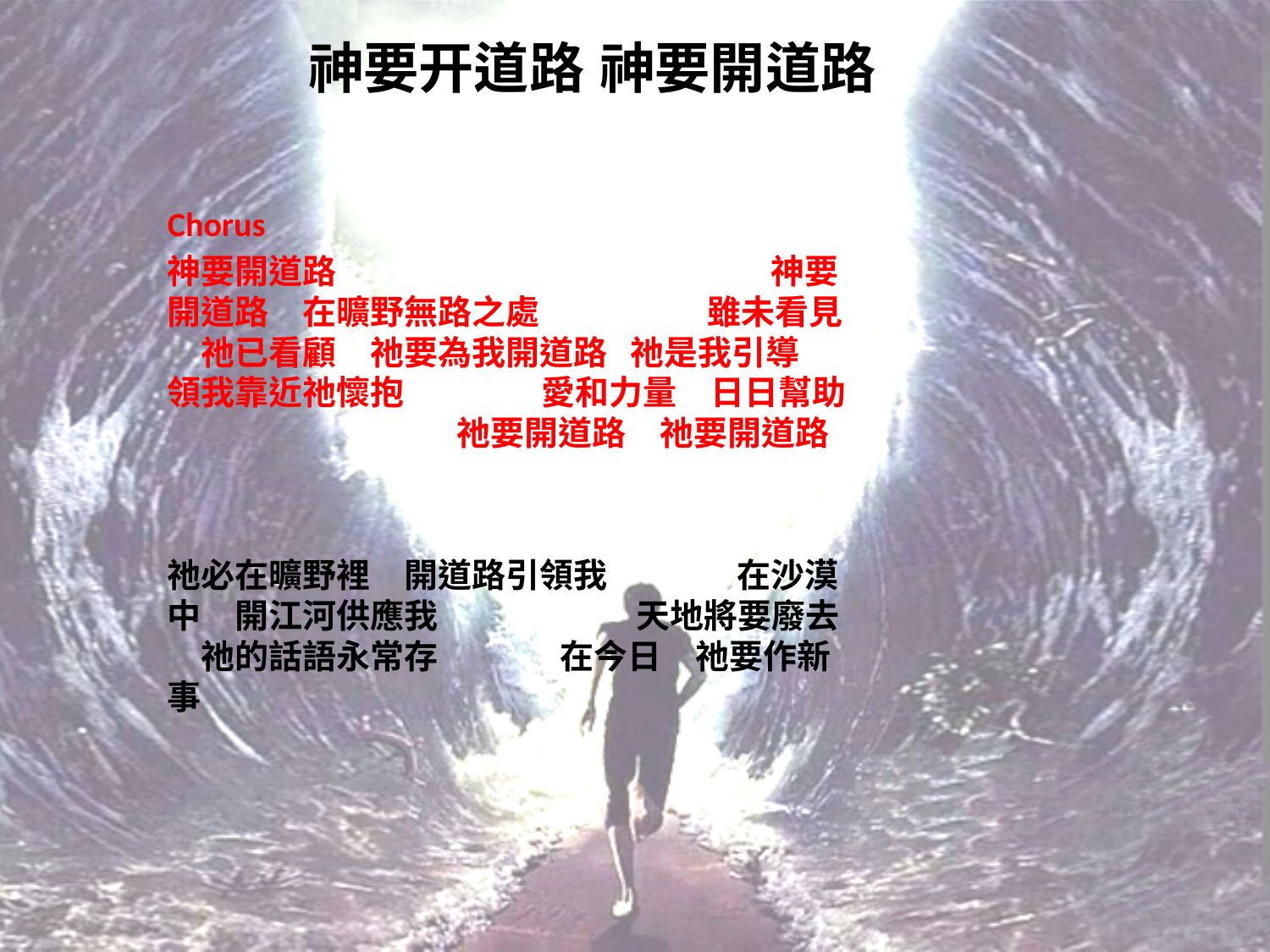

# 神要开道路 神要開道路
Chorus
神要開道路                                                         神要開道路　在曠野無路之處                      雖未看見　祂已看顧　祂要為我開道路   祂是我引導　領我靠近祂懷抱                  愛和力量　日日幫助                                       祂要開道路　祂要開道路

祂必在曠野裡　開道路引領我                 在沙漠中　開江河供應我                          天地將要廢去　祂的話語永常存                在今日　祂要作新事﻿